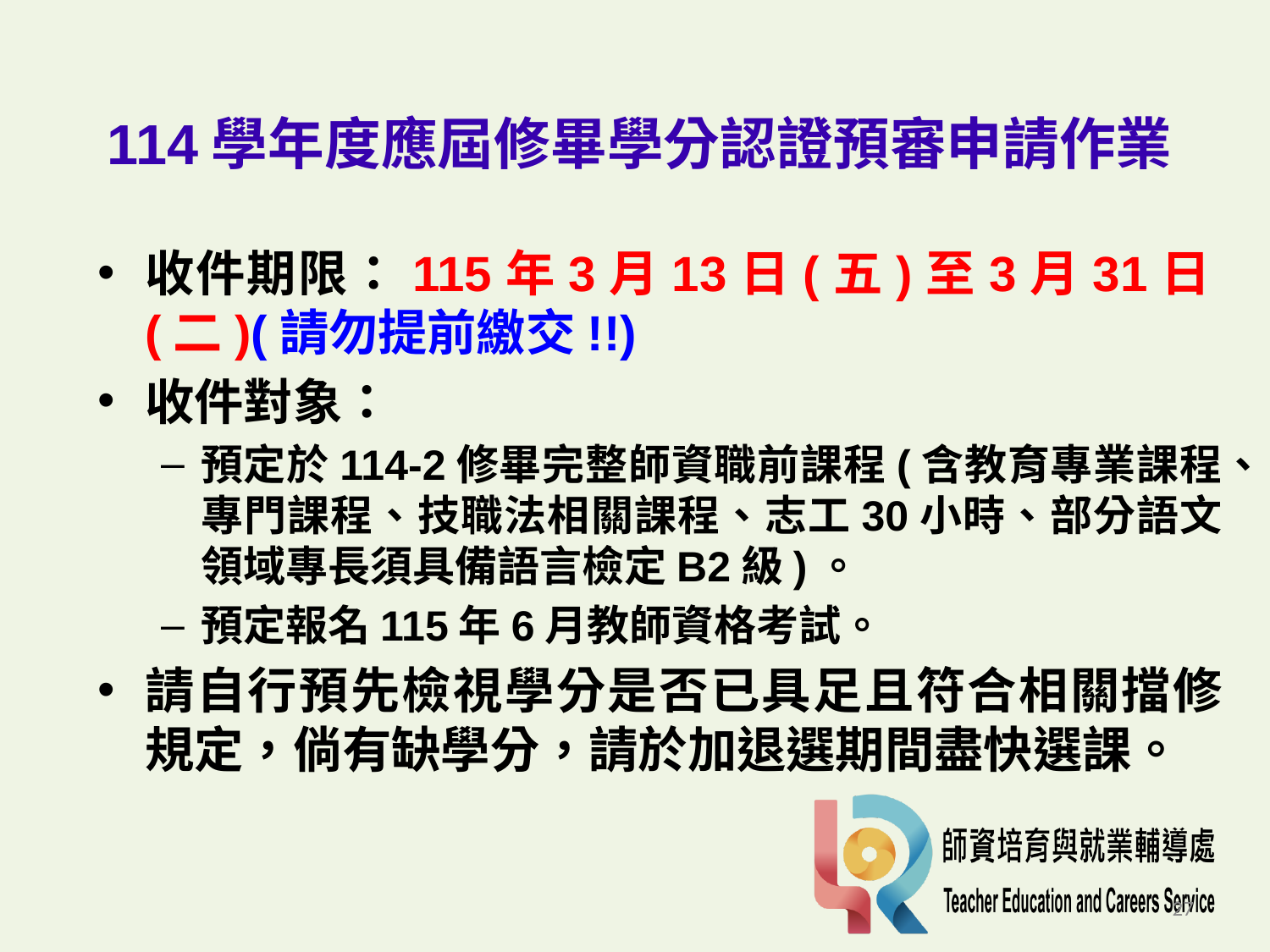

# 114學年度應屆修畢學分認證預審申請作業
收件期限：115年3月13日(五)至3月31日(二)(請勿提前繳交!!)
收件對象：
預定於114-2修畢完整師資職前課程(含教育專業課程、專門課程、技職法相關課程、志工30小時、部分語文領域專長須具備語言檢定B2級)。
預定報名115年6月教師資格考試。
請自行預先檢視學分是否已具足且符合相關擋修規定，倘有缺學分，請於加退選期間盡快選課。
27